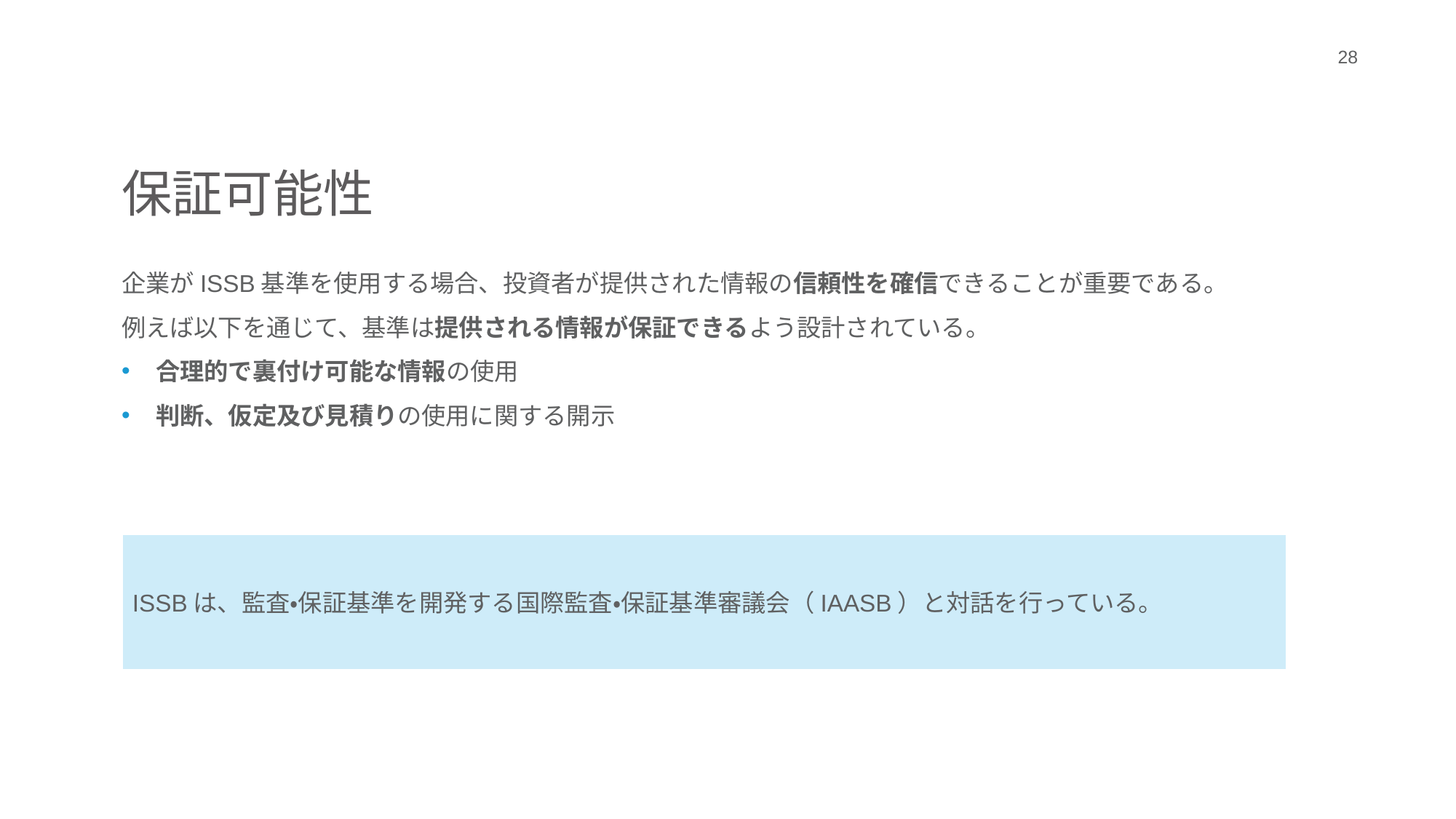

28
保証可能性
企業がISSB基準を使用する場合、投資者が提供された情報の信頼性を確信できることが重要である。
例えば以下を通じて、基準は提供される情報が保証できるよう設計されている。
合理的で裏付け可能な情報の使用
判断、仮定及び見積りの使用に関する開示
ISSBは、監査・保証基準を開発する国際監査・保証基準審議会（IAASB）と対話を行っている。